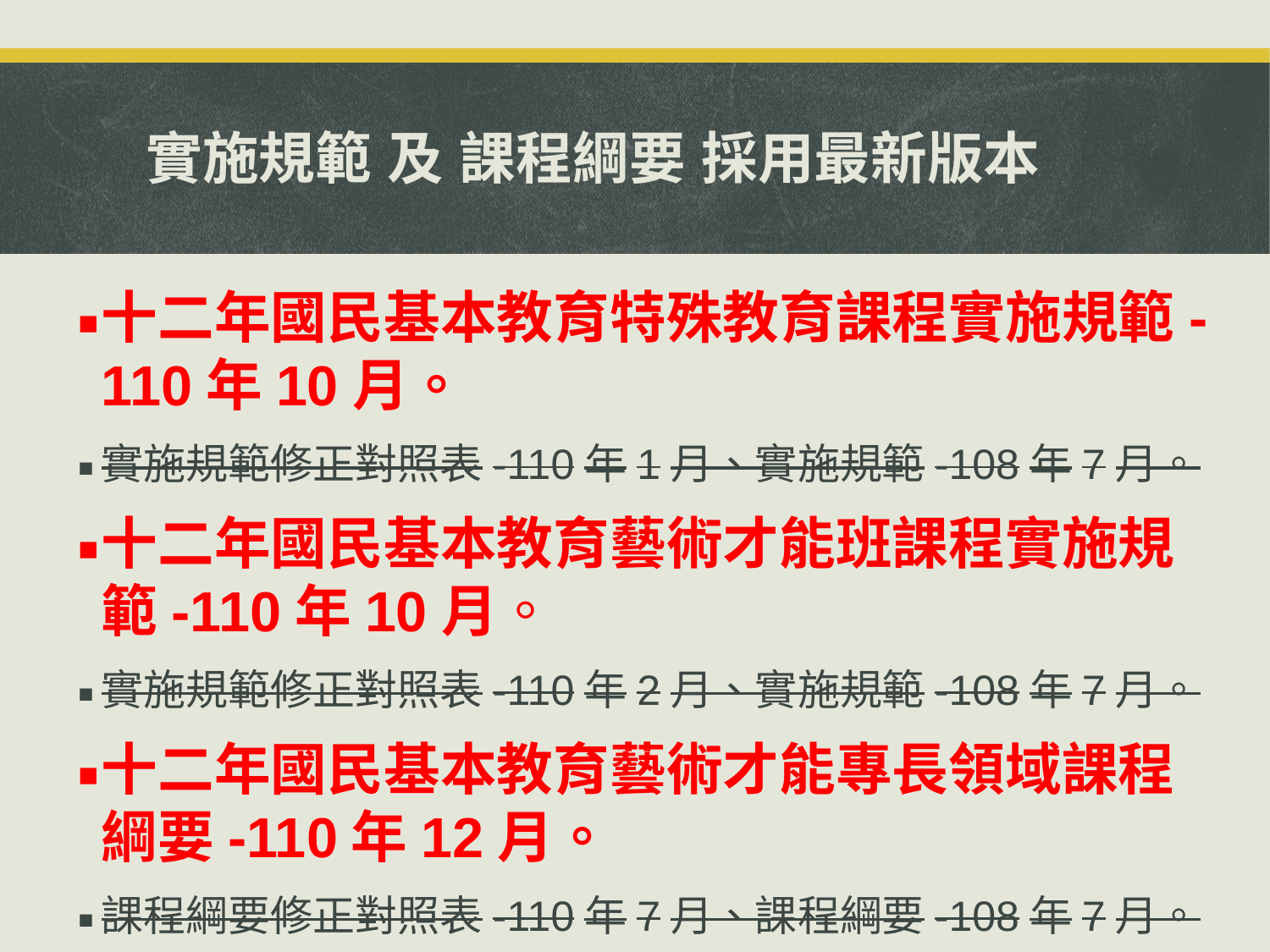

# 實施規範 及 課程綱要 採用最新版本
十二年國民基本教育特殊教育課程實施規範-110年10月。
實施規範修正對照表-110年1月、實施規範-108年7月。
十二年國民基本教育藝術才能班課程實施規範-110年10月。
實施規範修正對照表-110年2月、實施規範-108年7月。
十二年國民基本教育藝術才能專長領域課程綱要-110年12月。
課程綱要修正對照表-110年7月、課程綱要-108年7月。